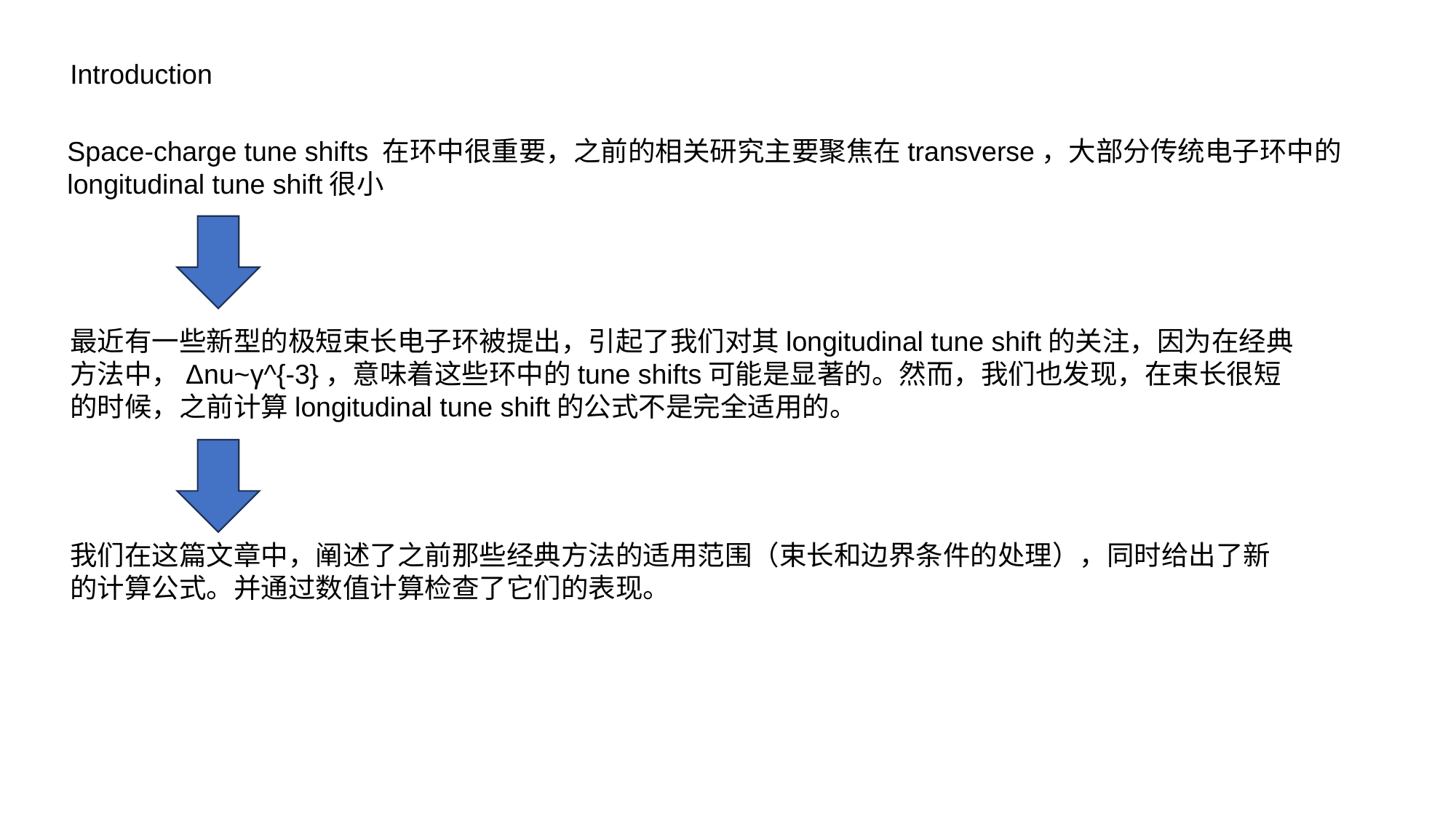

Introduction
Space-charge tune shifts 在环中很重要，之前的相关研究主要聚焦在transverse，大部分传统电子环中的longitudinal tune shift很小

最近有一些新型的极短束长电子环被提出，引起了我们对其longitudinal tune shift的关注，因为在经典方法中，Δnu~γ^{-3}，意味着这些环中的tune shifts可能是显著的。然而，我们也发现，在束长很短的时候，之前计算longitudinal tune shift的公式不是完全适用的。

我们在这篇文章中，阐述了之前那些经典方法的适用范围（束长和边界条件的处理），同时给出了新的计算公式。并通过数值计算检查了它们的表现。